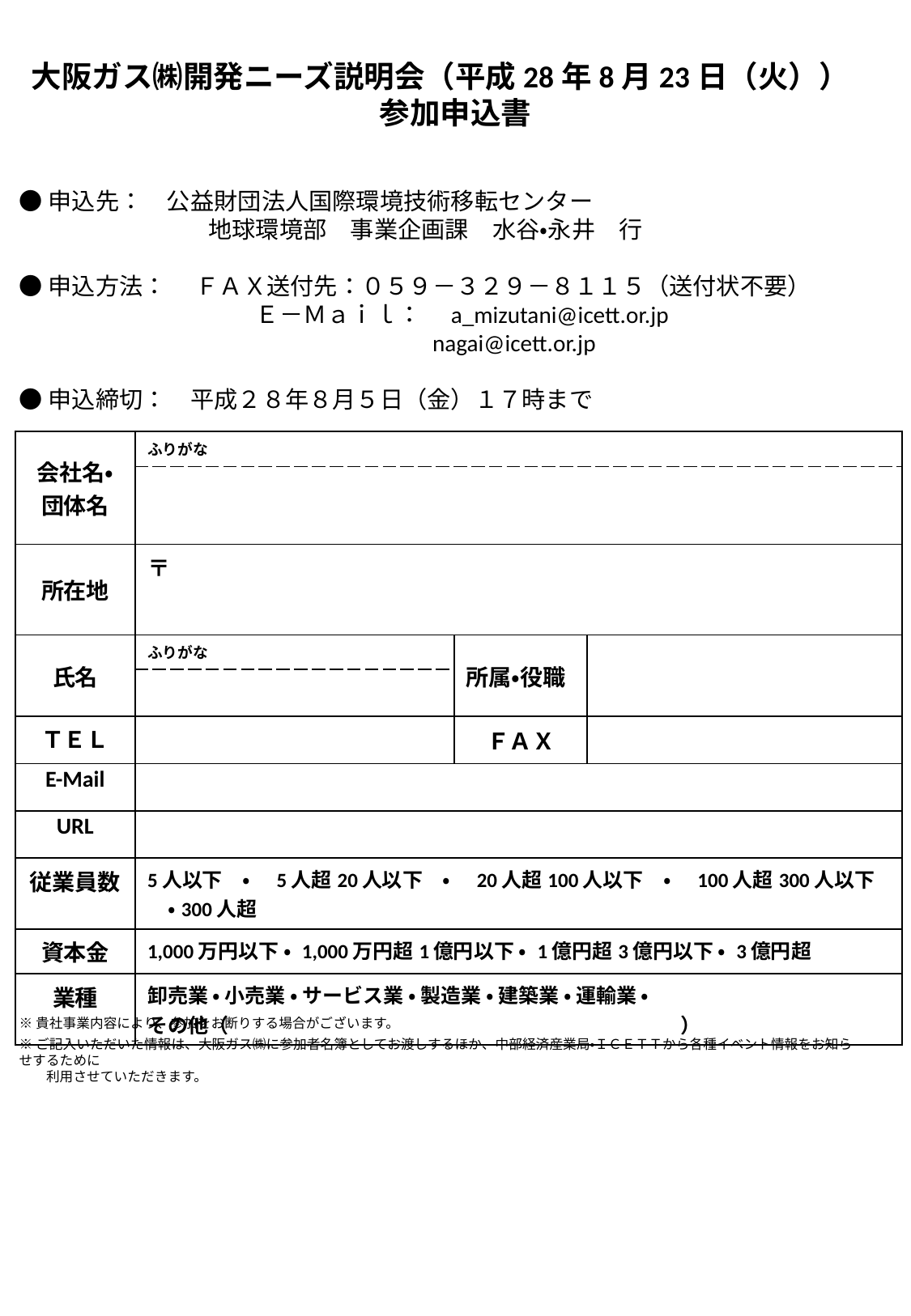

大阪ガス㈱開発ニーズ説明会（平成28年8月23日（火））
参加申込書
●申込先：　公益財団法人国際環境技術移転センター
　　　　　　　　地球環境部　事業企画課　水谷・永井　行

●申込方法：　 ＦＡＸ送付先：０５９－３２９－８１１５（送付状不要）
　　　　　　　　　　Ｅ－Ｍａｉｌ：　a_mizutani@icett.or.jp
　　　　　　　　　　　　　　　　 　nagai@icett.or.jp

●申込締切：　平成２８年８月５日（金）１７時まで
| 会社名・団体名 | ふりがな |  |  |
| --- | --- | --- | --- |
|  |  |  |  |
| 所在地 | 〒 |  |  |
| 氏名 | ふりがな | 所属・役職 |  |
|  |  |  |  |
| ＴＥＬ |  | ＦＡＸ |  |
| E-Mail |  |  |  |
| URL |  |  |  |
| 従業員数 | 5人以下　・　5人超20人以下　・　20人超100人以下　・　100人超300人以下　・300人超 |  |  |
| 資本金 | 1,000万円以下 ・ 1,000万円超1億円以下 ・ 1億円超3億円以下 ・ 3億円超 |  |  |
| 業種 | 卸売業 ・ 小売業 ・ サービス業 ・ 製造業 ・ 建築業 ・ 運輸業 ・ その他（　　　　　　　 　　　　　　　　　　 　） |  |  |
※貴社事業内容により、参加をお断りする場合がございます。
※ご記入いただいた情報は、大阪ガス㈱に参加者名簿としてお渡しするほか、中部経済産業局・ＩＣＥＴＴから各種イベント情報をお知らせするために
　　利用させていただきます。